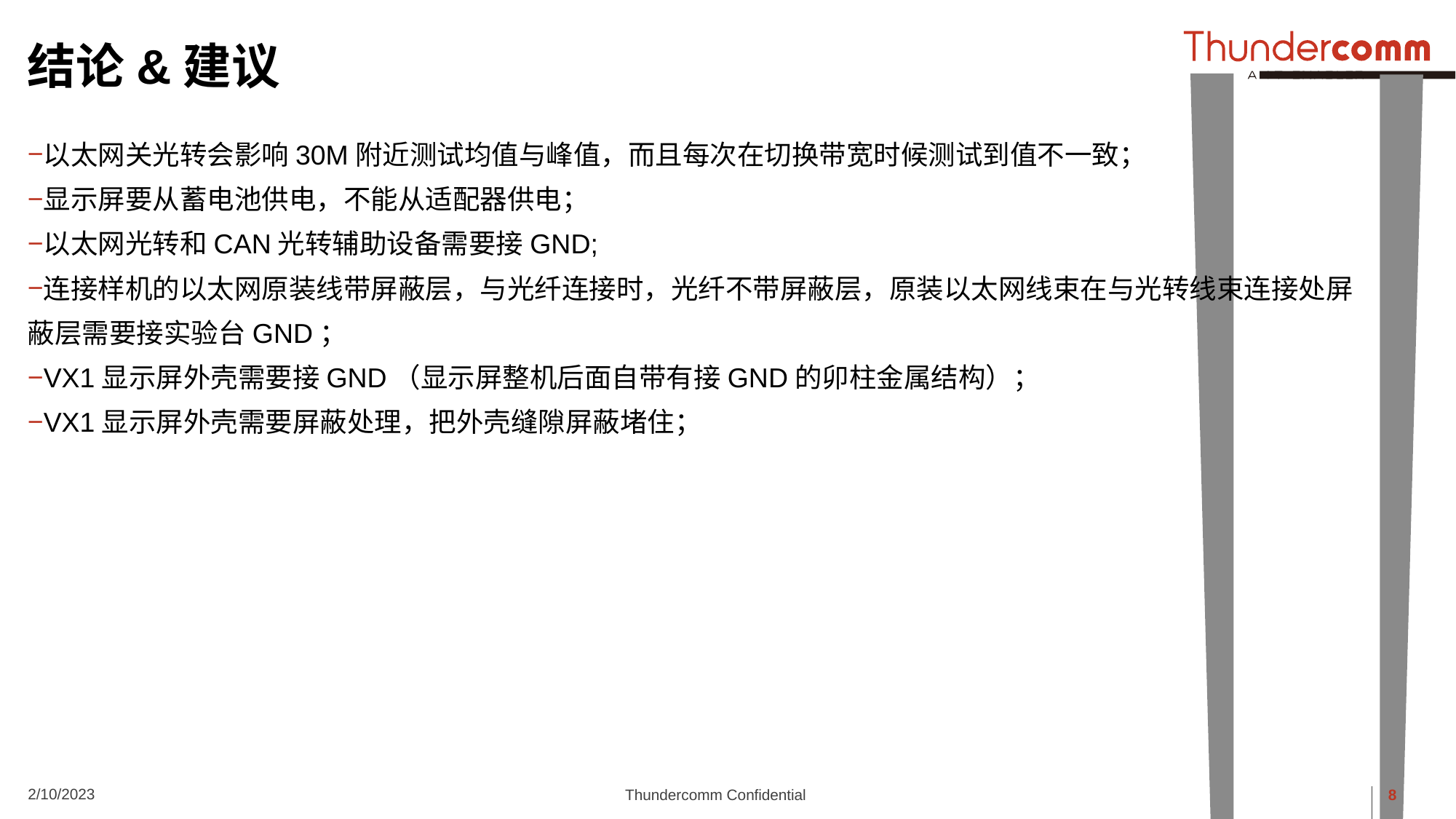

# 结论&建议

以太网关光转会影响30M附近测试均值与峰值，而且每次在切换带宽时候测试到值不一致；
显示屏要从蓄电池供电，不能从适配器供电；
以太网光转和CAN光转辅助设备需要接GND;
连接样机的以太网原装线带屏蔽层，与光纤连接时，光纤不带屏蔽层，原装以太网线束在与光转线束连接处屏
蔽层需要接实验台GND；
VX1显示屏外壳需要接GND（显示屏整机后面自带有接GND的卯柱金属结构）；
VX1显示屏外壳需要屏蔽处理，把外壳缝隙屏蔽堵住；

8
2/10/2023
Thundercomm Confidential